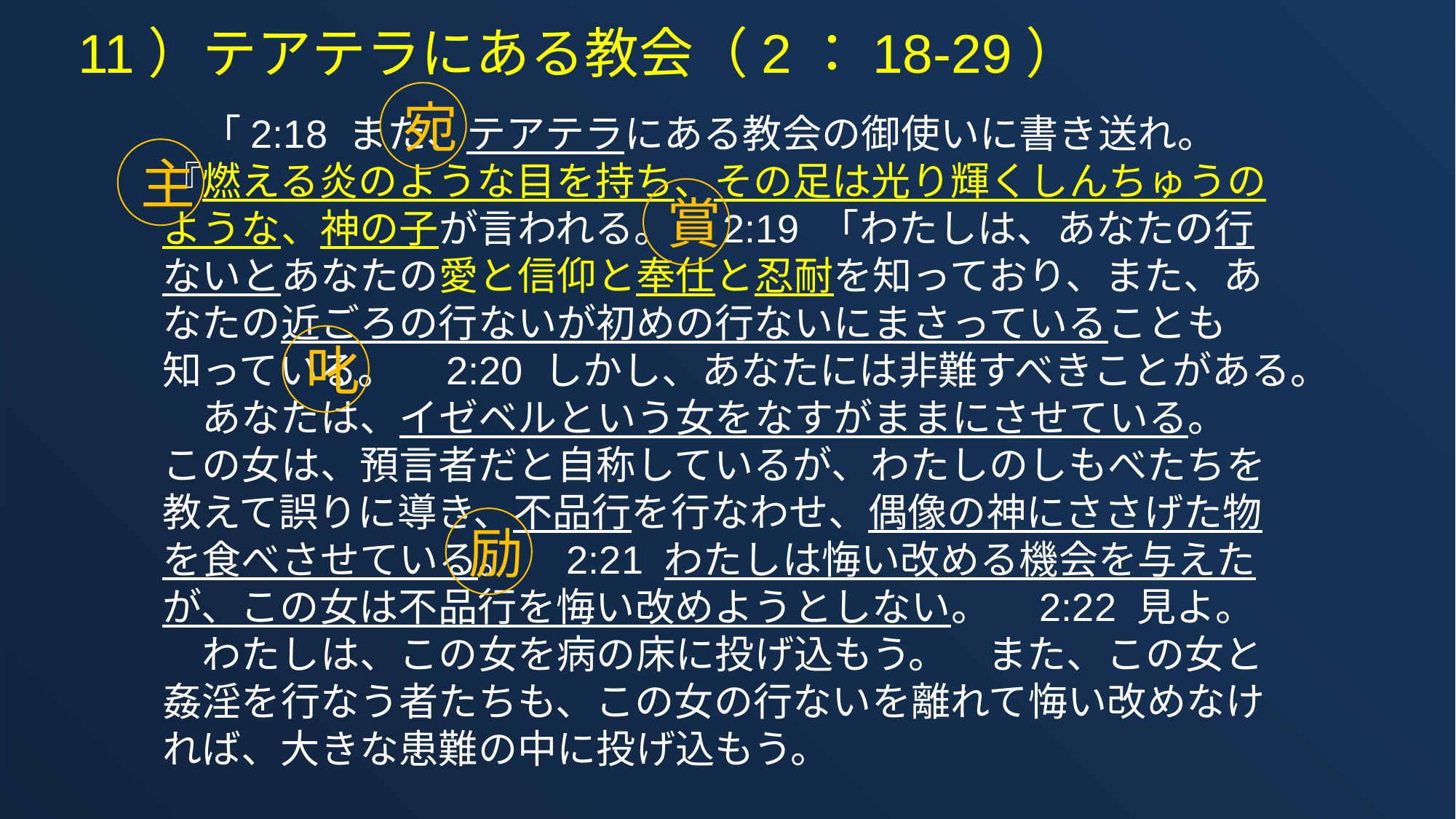

11）テアテラにある教会（2：18-29）
宛
　「2:18 また、テアテラにある教会の御使いに書き送れ。　『燃える炎のような目を持ち、その足は光り輝くしんちゅうのような、神の子が言われる。　2:19 「わたしは、あなたの行ないとあなたの愛と信仰と奉仕と忍耐を知っており、また、あなたの近ごろの行ないが初めの行ないにまさっていることも知っている。　2:20 しかし、あなたには非難すべきことがある。　あなたは、イゼベルという女をなすがままにさせている。　この女は、預言者だと自称しているが、わたしのしもべたちを教えて誤りに導き、不品行を行なわせ、偶像の神にささげた物を食べさせている。　2:21 わたしは悔い改める機会を与えたが、この女は不品行を悔い改めようとしない。　2:22 見よ。　わたしは、この女を病の床に投げ込もう。　また、この女と姦淫を行なう者たちも、この女の行ないを離れて悔い改めなければ、大きな患難の中に投げ込もう。
主
賞
叱
励